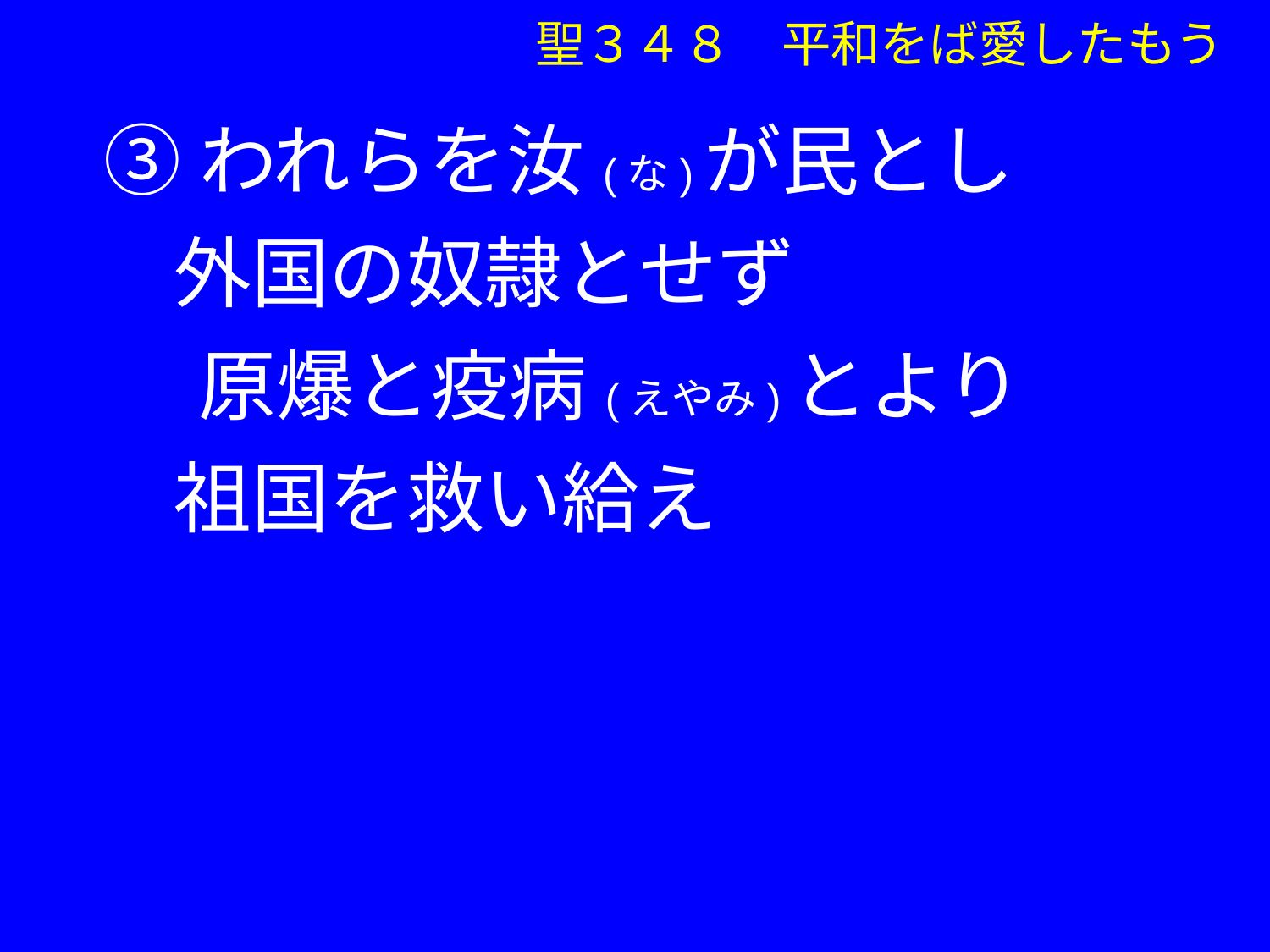

③われらを汝(な)が民とし
   外国の奴隷とせず
　 原爆と疫病(えやみ)とより
   祖国を救い給え
聖３４８　平和をば愛したもう